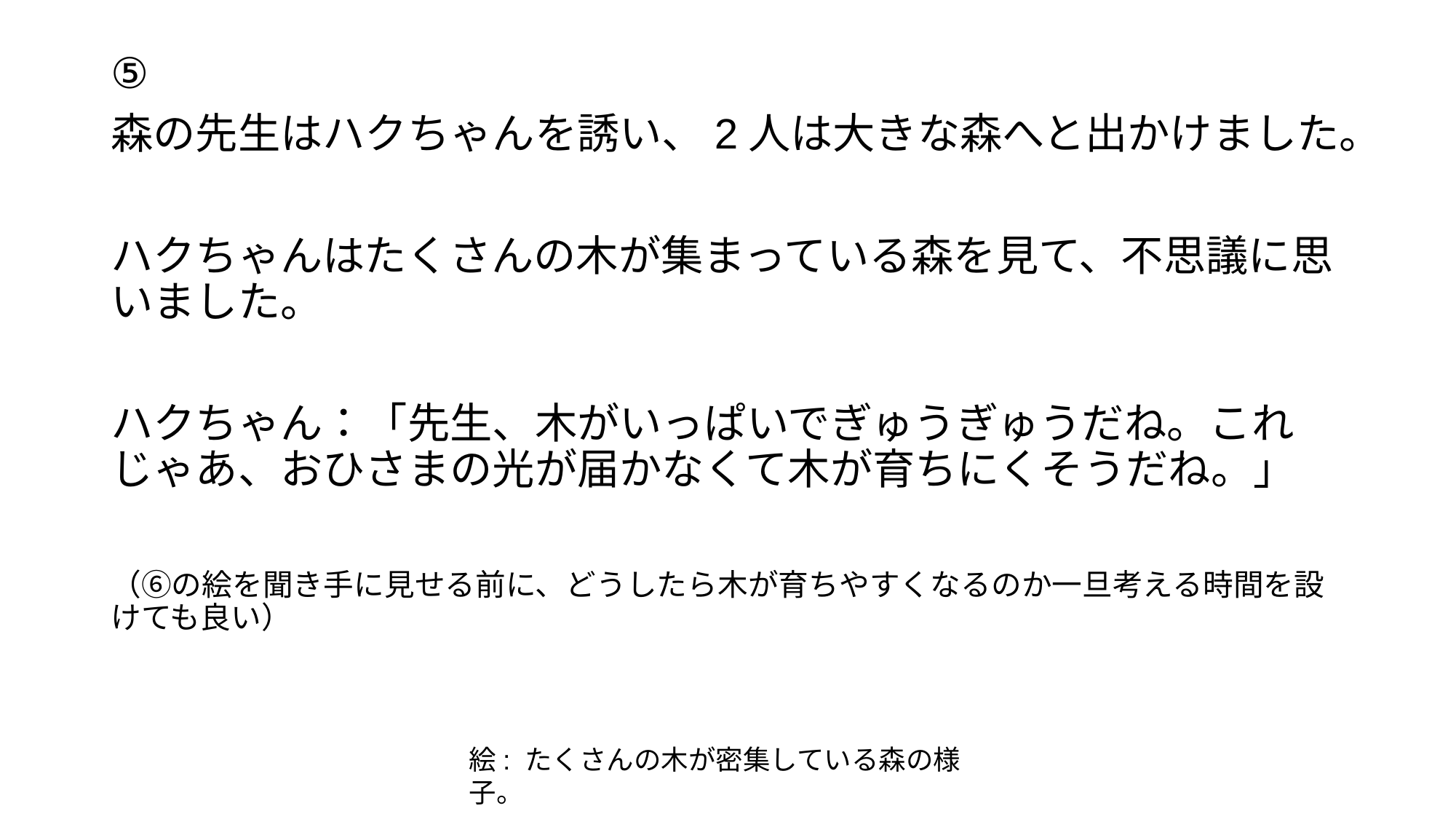

⑤
森の先生はハクちゃんを誘い、2人は大きな森へと出かけました。

ハクちゃんはたくさんの木が集まっている森を見て、不思議に思いました。

ハクちゃん：「先生、木がいっぱいでぎゅうぎゅうだね。これじゃあ、おひさまの光が届かなくて木が育ちにくそうだね。」

（⑥の絵を聞き手に見せる前に、どうしたら木が育ちやすくなるのか一旦考える時間を設けても良い）

絵: たくさんの木が密集している森の様子。